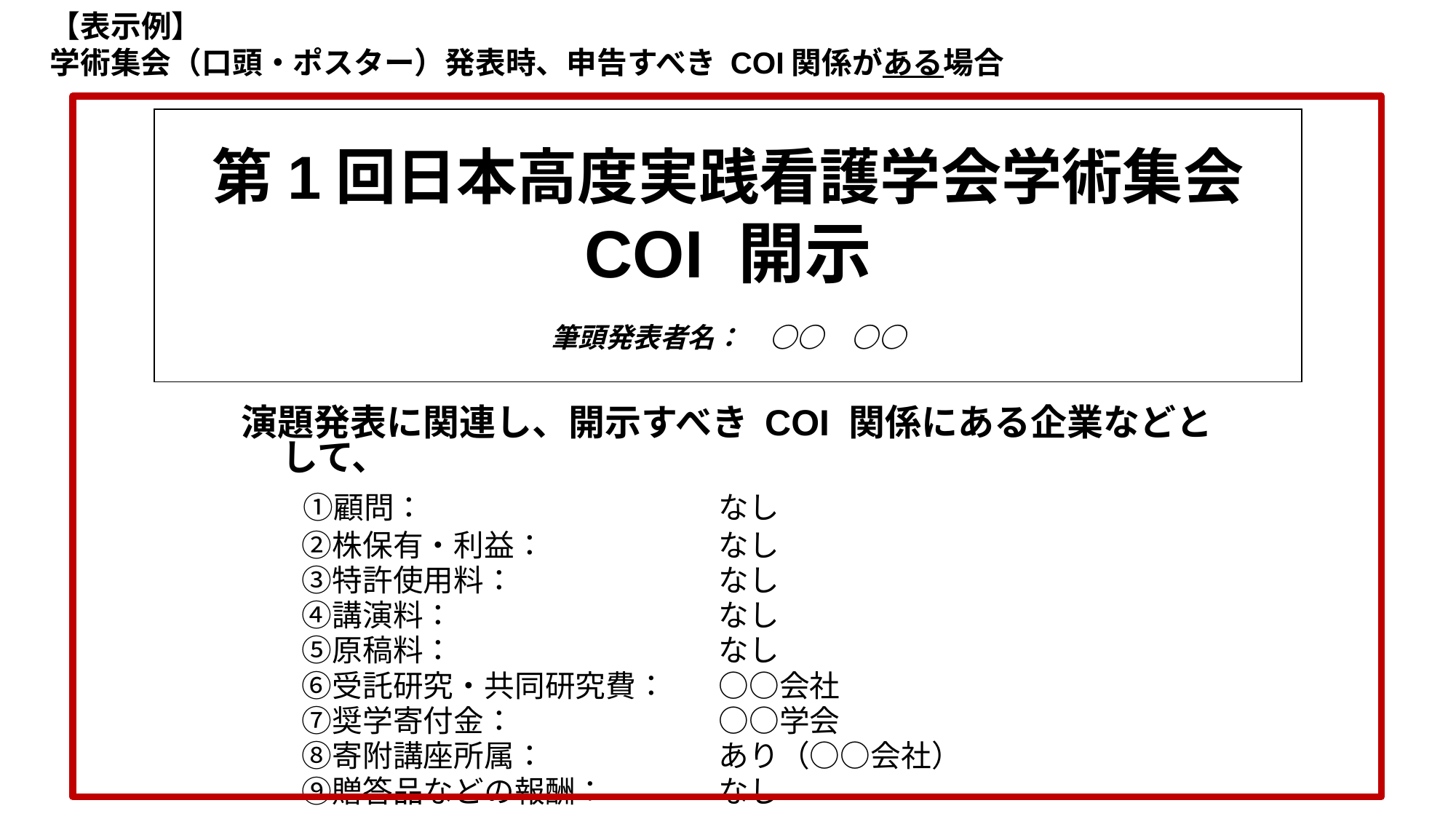

【表示例】
学術集会（口頭・ポスター）発表時、申告すべき COI関係がある場合

第1回日本高度実践看護学会学術集会
COI 開示
　
筆頭発表者名：　○○　○○
演題発表に関連し、開示すべき COI 関係にある企業などとして、
 　①顧問：			なし
　　②株保有・利益：		なし
　　③特許使用料：		なし
　　④講演料：			なし
　　⑤原稿料：			なし
　　⑥受託研究・共同研究費： 	○○会社
　　⑦奨学寄付金：		○○学会
　　⑧寄附講座所属：  		あり（○○会社）
　　⑨贈答品などの報酬：  	なし